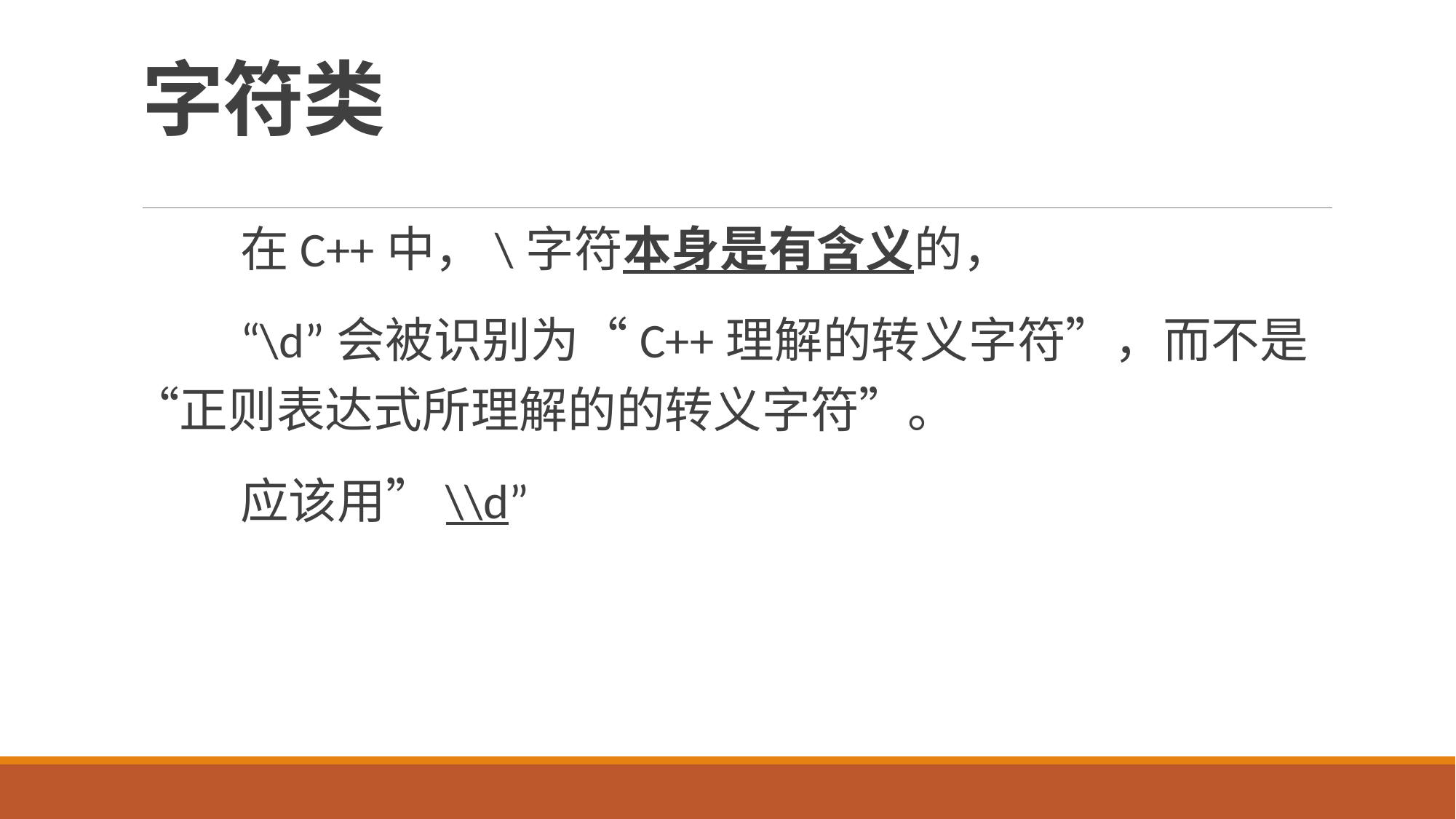

# 字符类
	在C++中，\字符本身是有含义的，
	“\d”会被识别为“C++理解的转义字符”，而不是“正则表达式所理解的的转义字符”。
	应该用”\\d”